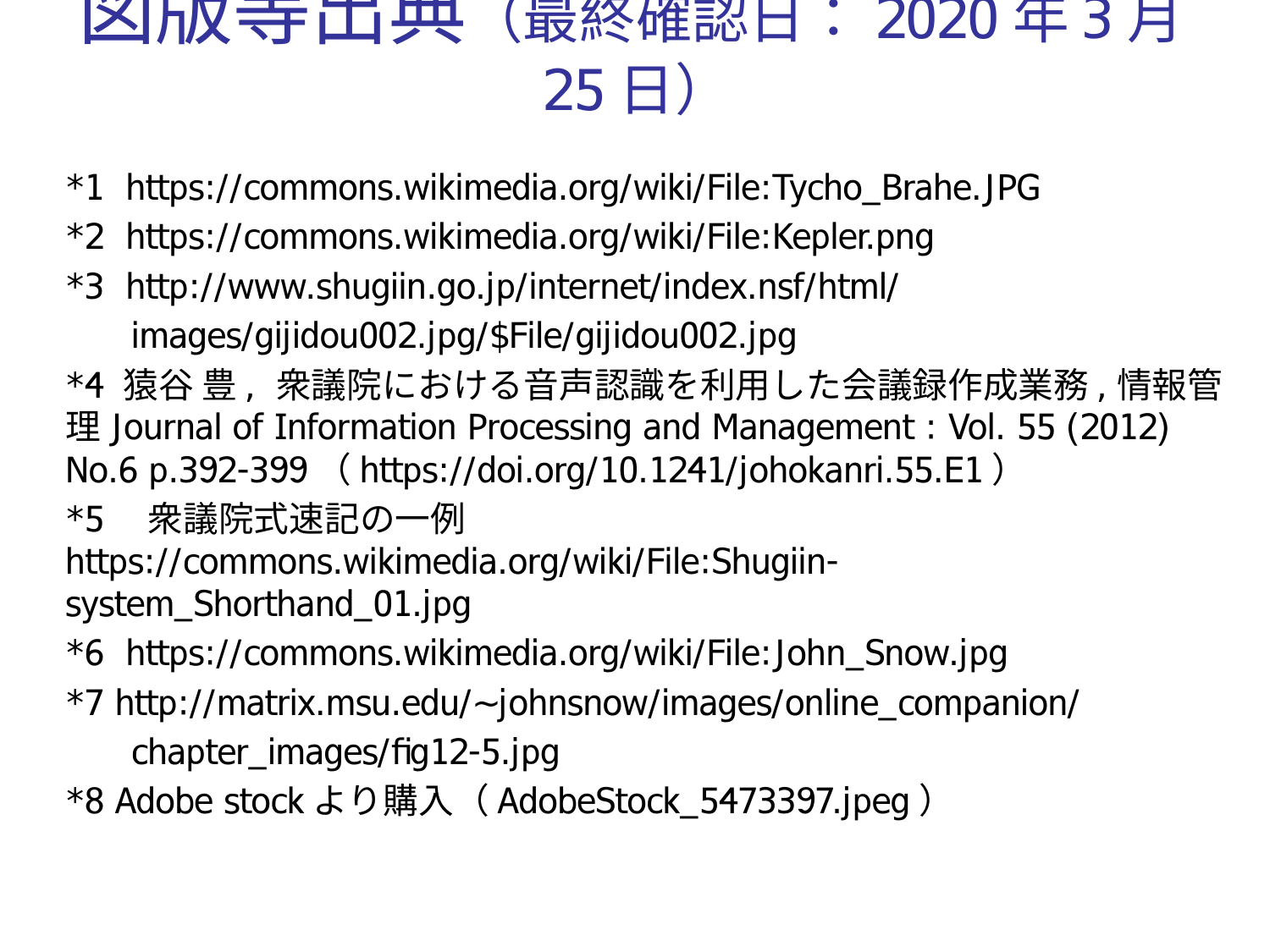

# 図版等出典（最終確認日：2020年3月25日）
*1  https://commons.wikimedia.org/wiki/File:Tycho_Brahe.JPG
*2  https://commons.wikimedia.org/wiki/File:Kepler.png
*3  http://www.shugiin.go.jp/internet/index.nsf/html/
      images/gijidou002.jpg/$File/gijidou002.jpg
*4 猿谷 豊, 衆議院における音声認識を利用した会議録作成業務,情報管理Journal of Information Processing and Management : Vol. 55 (2012) No.6 p.392-399（https://doi.org/10.1241/johokanri.55.E1）
*5　衆議院式速記の一例　　https://commons.wikimedia.org/wiki/File:Shugiin-system_Shorthand_01.jpg
*6  https://commons.wikimedia.org/wiki/File:John_Snow.jpg
*7 http://matrix.msu.edu/~johnsnow/images/online_companion/
      chapter_images/fig12-5.jpg
*8 Adobe stockより購入（AdobeStock_5473397.jpeg）